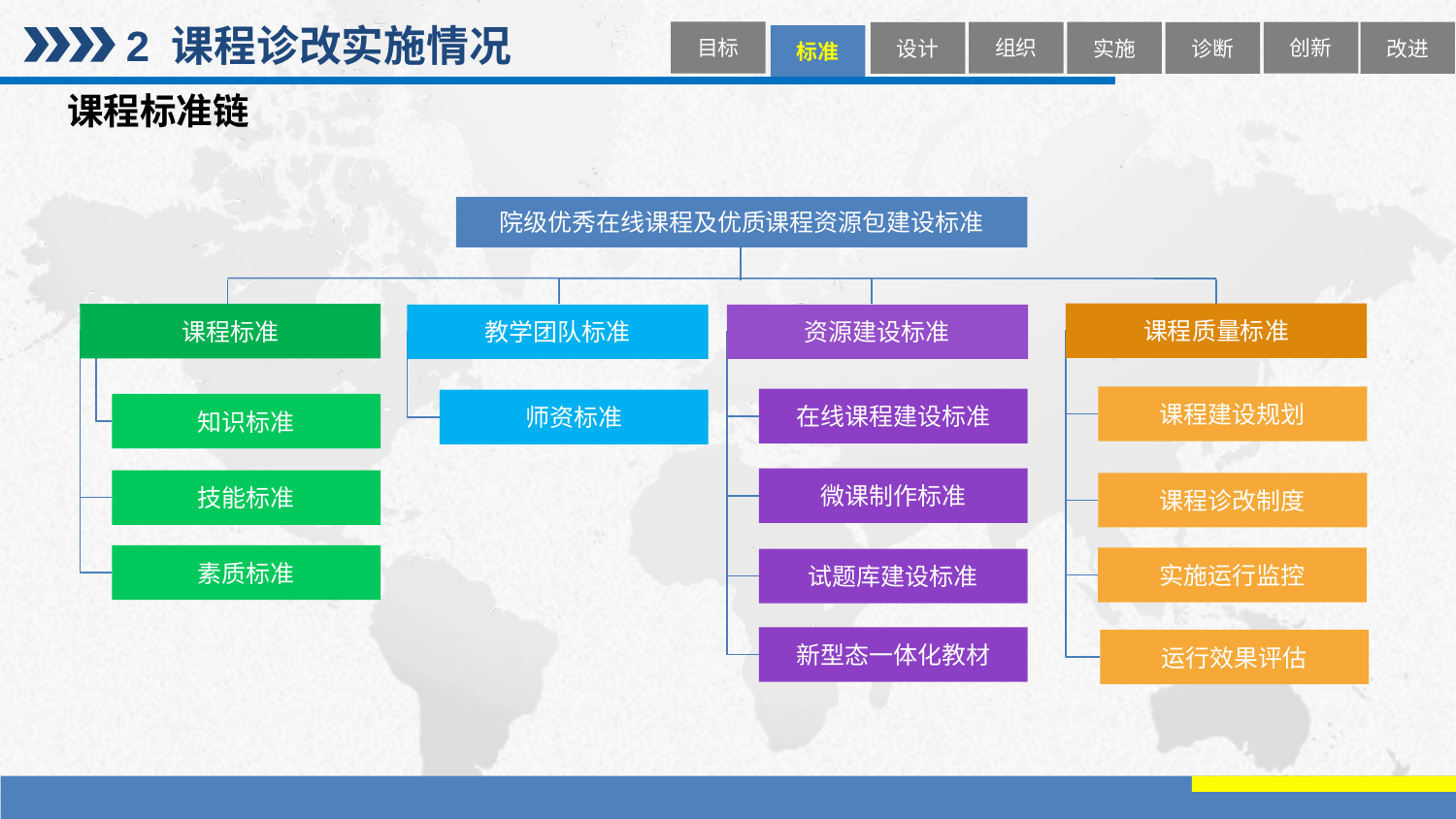

2 课程诊改实施情况
目标
组织
创新
改进
实施
设计
诊断
标准

课程标准链
院级优秀在线课程及优质课程资源包建设标准
课程质量标准
课程标准
资源建设标准
教学团队标准
课程建设规划
在线课程建设标准
师资标准
知识标准
微课制作标准
技能标准
课程诊改制度
素质标准
实施运行监控
试题库建设标准
新型态一体化教材
运行效果评估